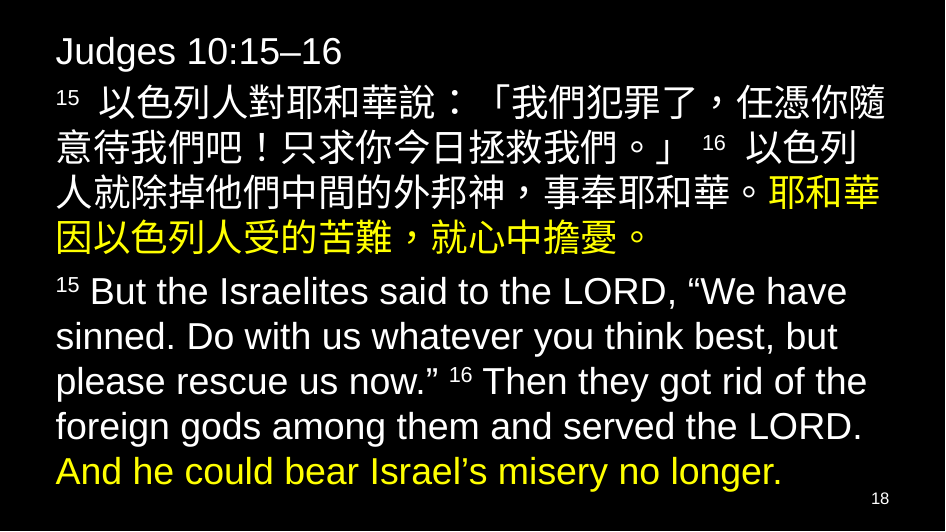

Judges 10:15–16
15 以色列人對耶和華說：「我們犯罪了，任憑你隨意待我們吧！只求你今日拯救我們。」16 以色列人就除掉他們中間的外邦神，事奉耶和華。耶和華因以色列人受的苦難，就心中擔憂。
15 But the Israelites said to the Lord, “We have sinned. Do with us whatever you think best, but please rescue us now.” 16 Then they got rid of the foreign gods among them and served the Lord. And he could bear Israel’s misery no longer.

18